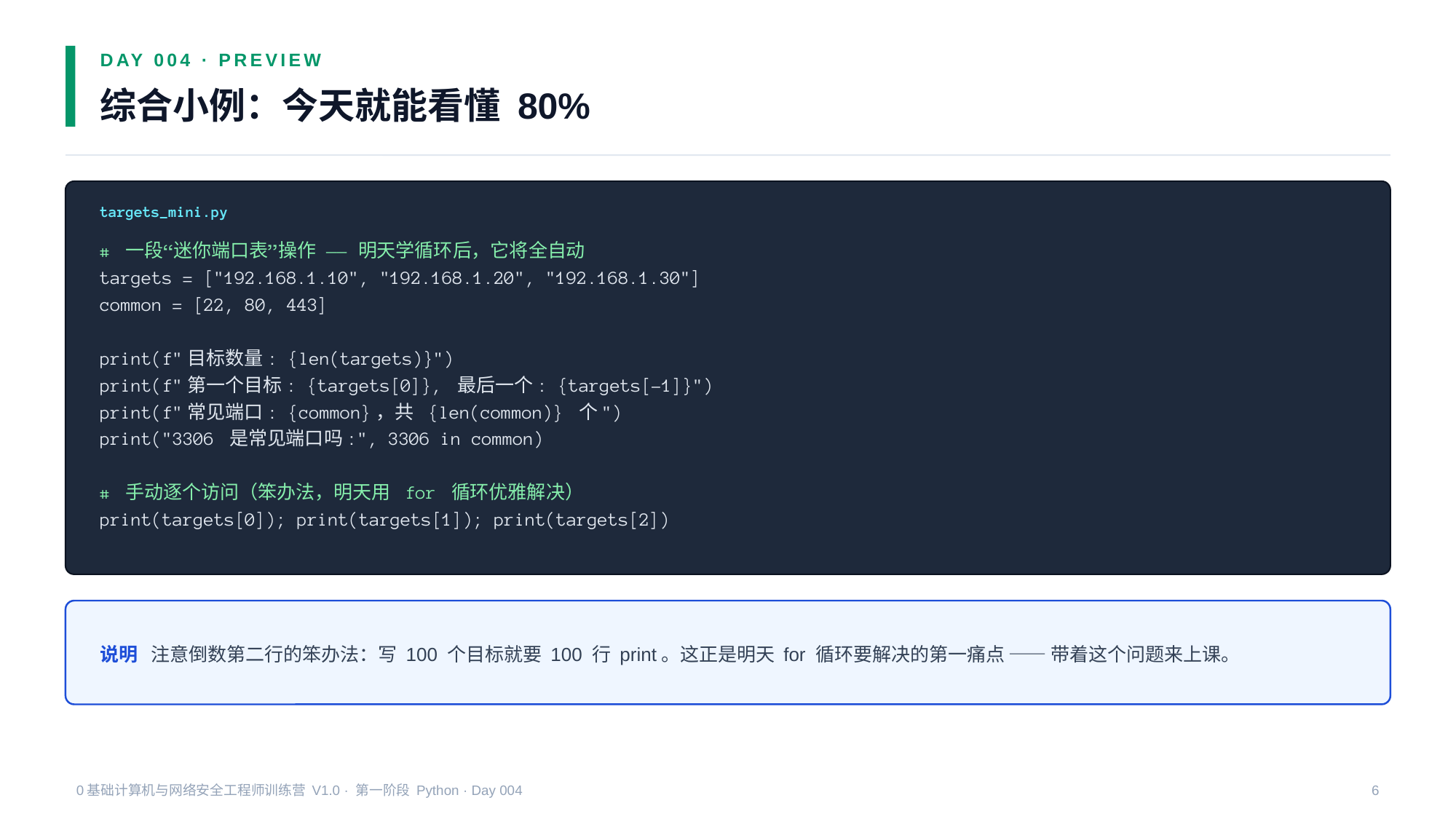

DAY 004 · PREVIEW

综合小例：今天就能看懂 80%

targets_mini.py
# 一段“迷你端口表”操作 —— 明天学循环后，它将全自动
targets = ["192.168.1.10", "192.168.1.20", "192.168.1.30"]
common = [22, 80, 443]

print(f"目标数量: {len(targets)}")
print(f"第一个目标: {targets[0]}, 最后一个: {targets[-1]}")
print(f"常见端口: {common}，共 {len(common)} 个")
print("3306 是常见端口吗:", 3306 in common)

# 手动逐个访问（笨办法，明天用 for 循环优雅解决）
print(targets[0]); print(targets[1]); print(targets[2])

说明   注意倒数第二行的笨办法：写 100 个目标就要 100 行 print。这正是明天 for 循环要解决的第一痛点 —— 带着这个问题来上课。
0基础计算机与网络安全工程师训练营 V1.0 · 第一阶段 Python · Day 004
6